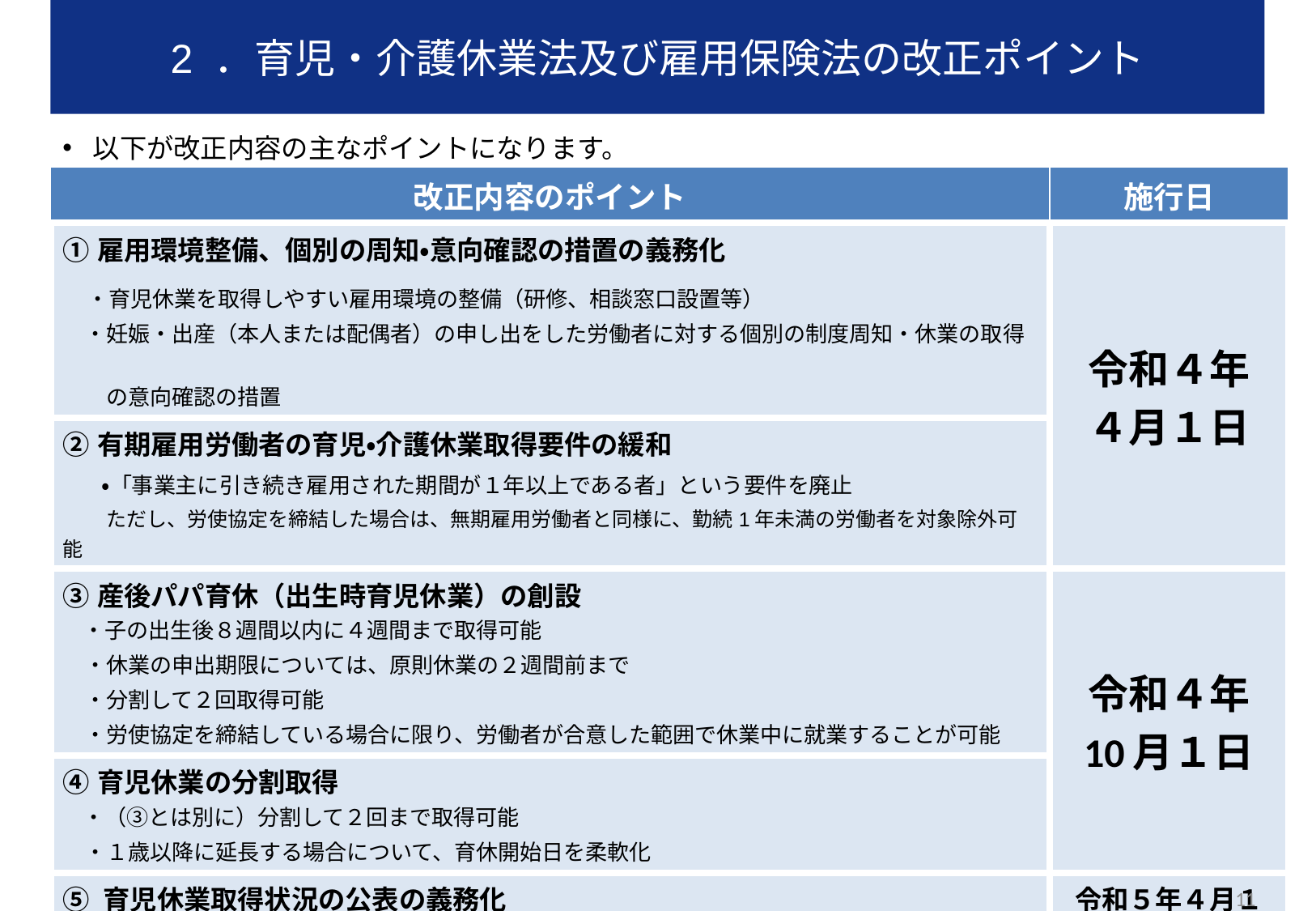

2 ．育児・介護休業法及び雇用保険法の改正ポイント
以下が改正内容の主なポイントになります。
| 改正内容のポイント | 施行日 |
| --- | --- |
| ①雇用環境整備、個別の周知・意向確認の措置の義務化 ・育児休業を取得しやすい雇用環境の整備（研修、相談窓口設置等） 　・妊娠・出産（本人または配偶者）の申し出をした労働者に対する個別の制度周知・休業の取得　　 　　の意向確認の措置 | 令和４年 ４月１日 |
| ②有期雇用労働者の育児・介護休業取得要件の緩和 　 ・「事業主に引き続き雇用された期間が１年以上である者」という要件を廃止 　　ただし、労使協定を締結した場合は、無期雇用労働者と同様に、勤続1年未満の労働者を対象除外可能 |  |
| ③産後パパ育休（出生時育児休業）の創設 　・子の出生後８週間以内に４週間まで取得可能 　・休業の申出期限については、原則休業の２週間前まで 　・分割して２回取得可能 　・労使協定を締結している場合に限り、労働者が合意した範囲で休業中に就業することが可能 | 令和４年 10月１日 |
| ④育児休業の分割取得 　・（③とは別に）分割して２回まで取得可能 　・１歳以降に延長する場合について、育休開始日を柔軟化 |  |
| ⑤ 育児休業取得状況の公表の義務化 　 ・常用労働者数1,000人超の企業に対し、育児休業等の取得状況の公表の義務付け | 令和５年４月１日 |
| ⑥ 育児休業給付制度の改正 　 ・上記③、④の改正を踏まえ、育児休業給付についても所要の規定を整備・・・ア ・受給要件となる被保険者期間の計算の起算点に関する特例を設ける・・・イ | ア：令和4年10月1日 イ：令和3年9月1日 |
11